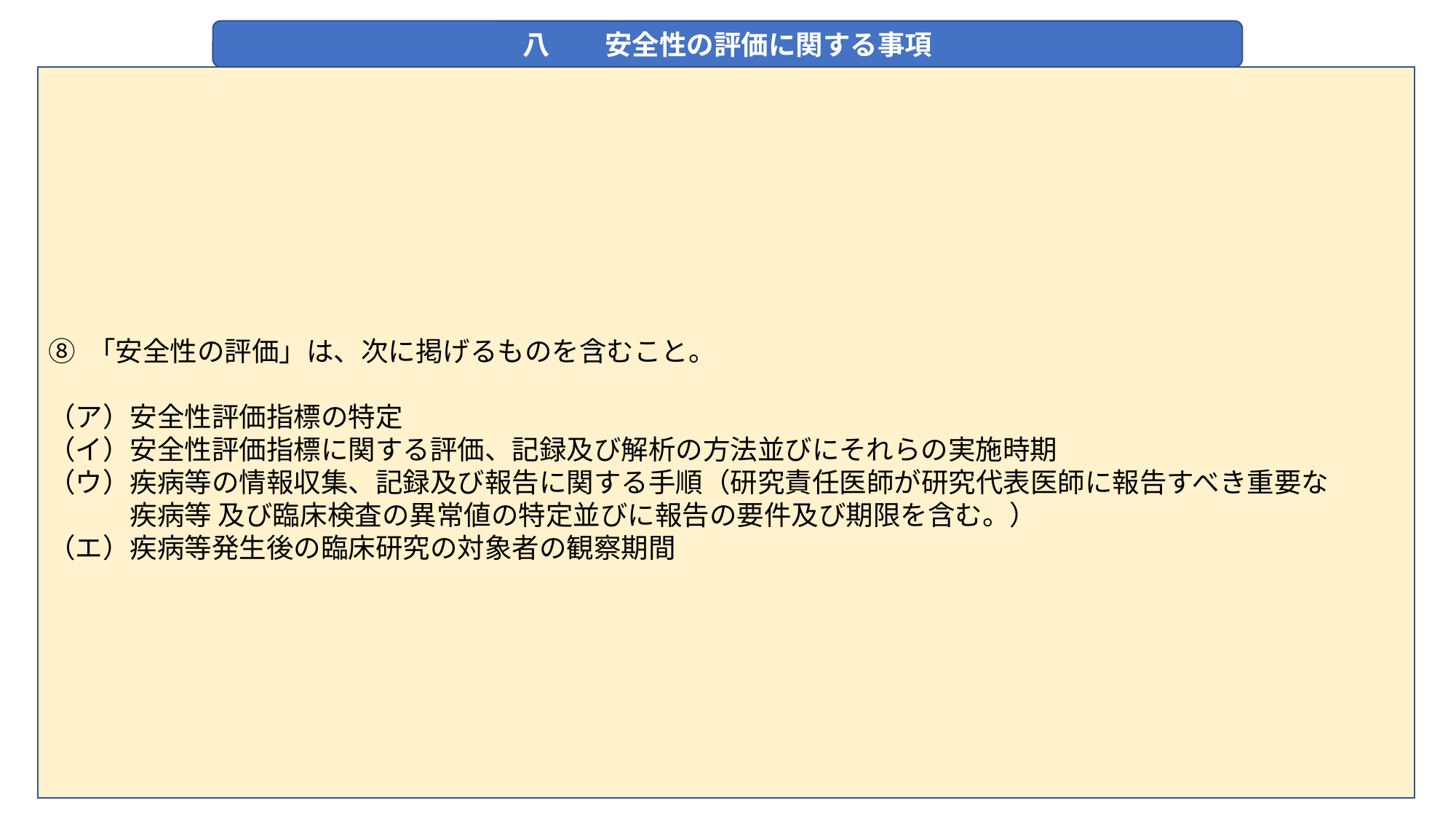

八　　安全性の評価に関する事項

⑧ 「安全性の評価」は、次に掲げるものを含むこと。

（ア）安全性評価指標の特定
（イ）安全性評価指標に関する評価、記録及び解析の方法並びにそれらの実施時期
（ウ）疾病等の情報収集、記録及び報告に関する手順（研究責任医師が研究代表医師に報告すべき重要な
　　　疾病等 及び臨床検査の異常値の特定並びに報告の要件及び期限を含む。）
（エ）疾病等発生後の臨床研究の対象者の観察期間